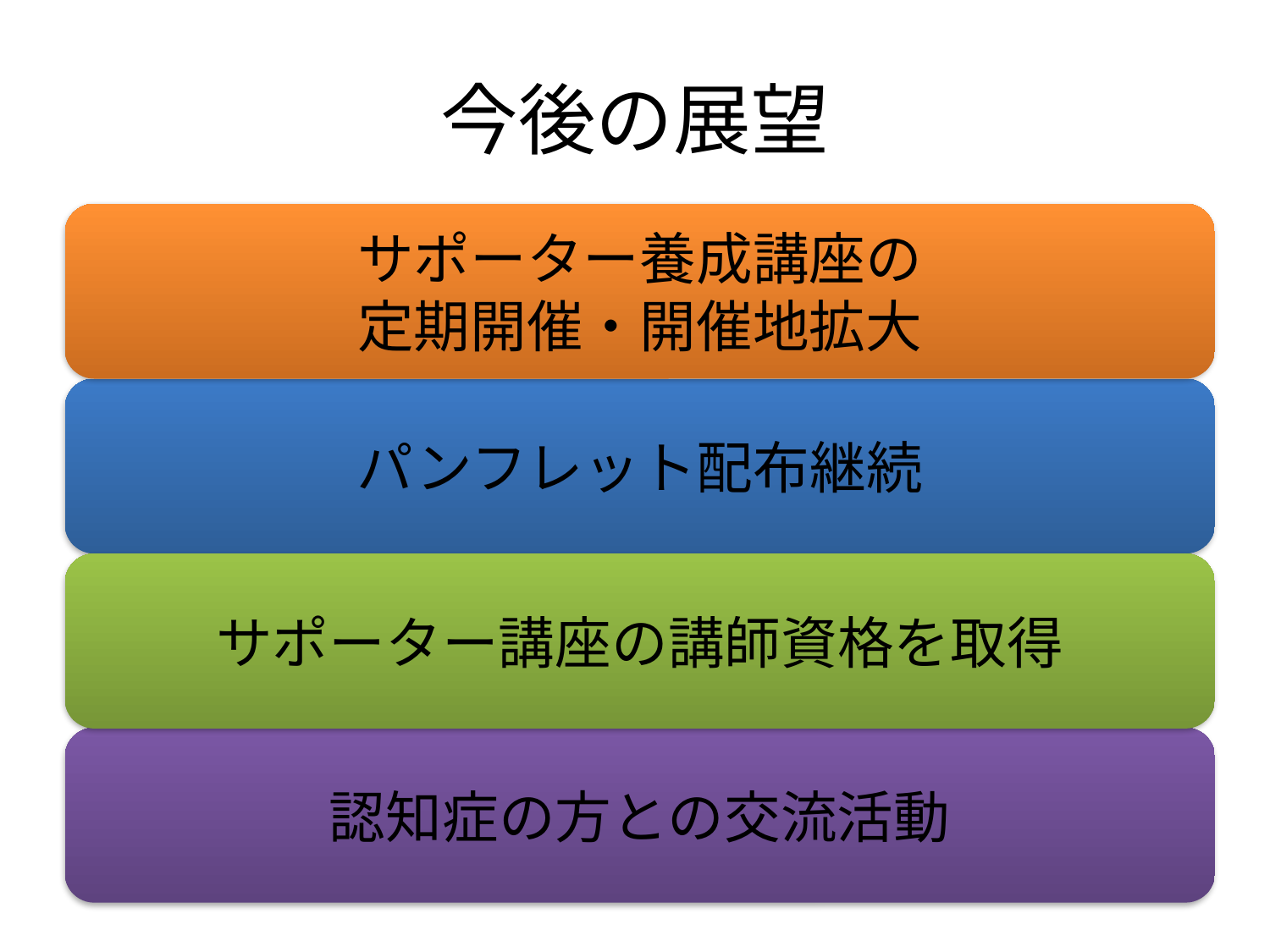

# 今後の展望

サポーター養成講座の
定期開催・開催地拡大

パンフレット配布継続
サポーター講座の講師資格を取得
認知症の方との交流活動